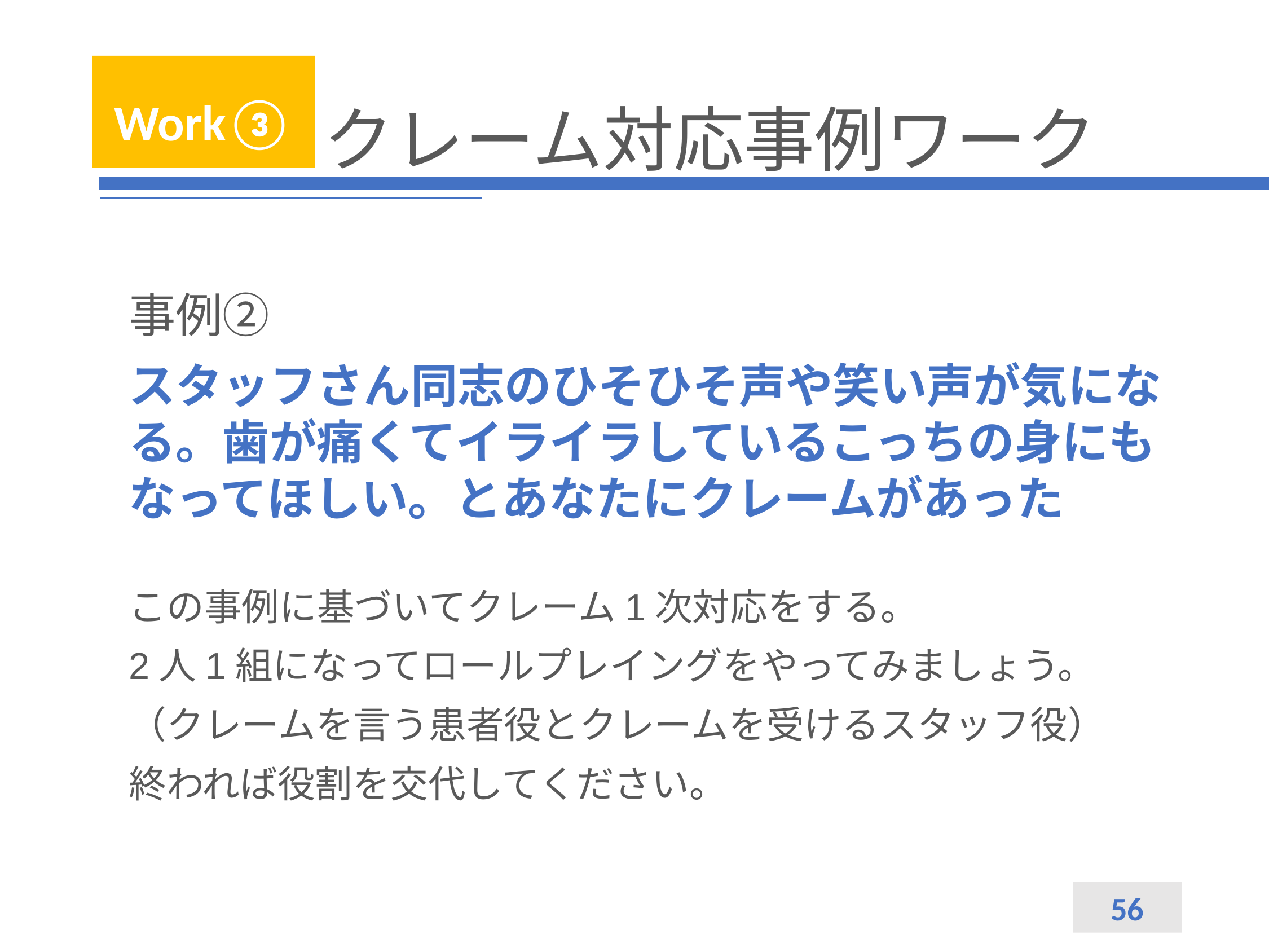

# クレーム対応事例ワーク
Work③
事例②
スタッフさん同志のひそひそ声や笑い声が気になる。歯が痛くてイライラしているこっちの身にもなってほしい。とあなたにクレームがあった
この事例に基づいてクレーム1次対応をする。
2人1組になってロールプレイングをやってみましょう。
（クレームを言う患者役とクレームを受けるスタッフ役）
終われば役割を交代してください。
56